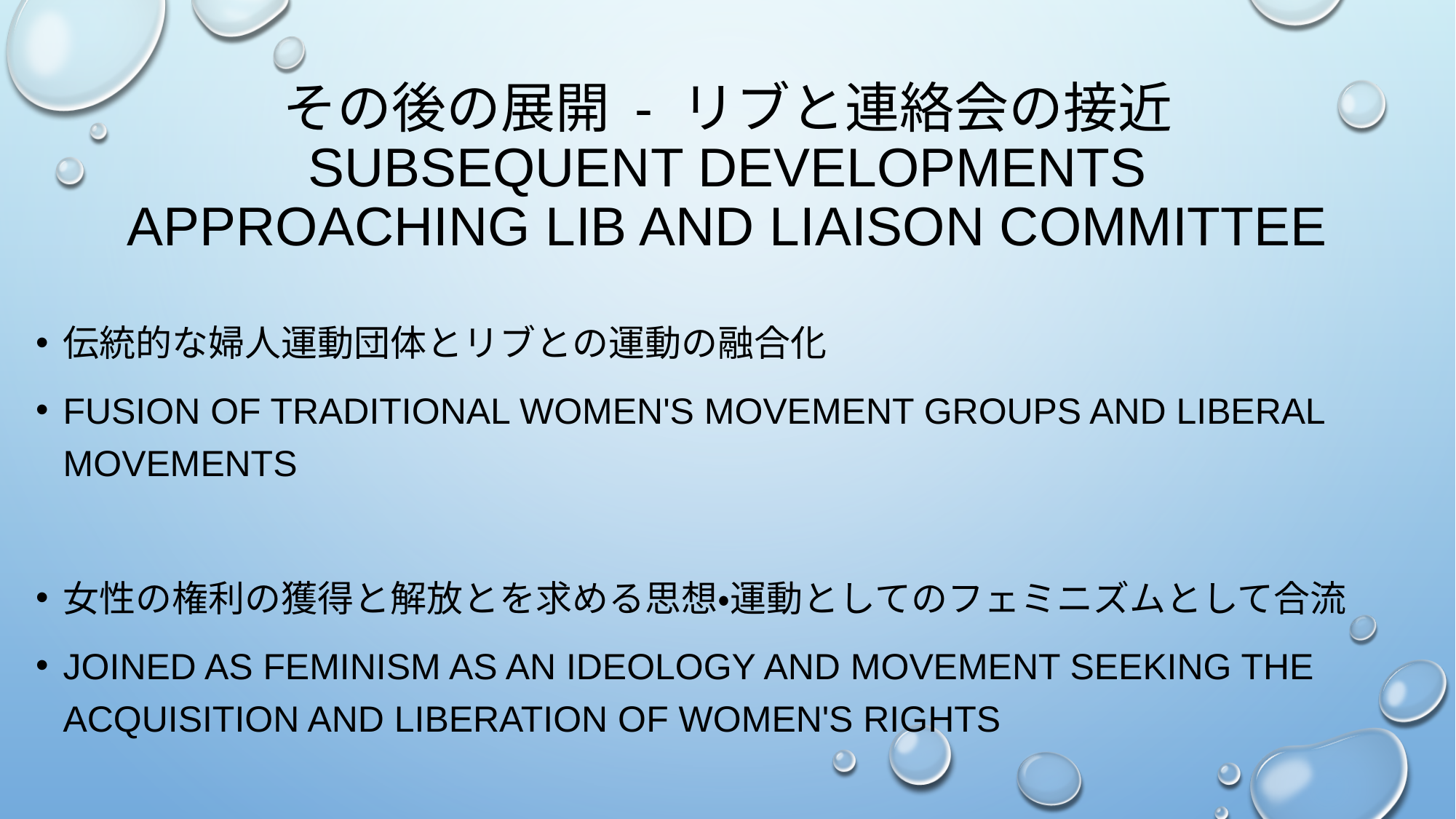

# その後の展開 - リブと連絡会の接近 Subsequent developments Approaching LiB and Liaison Committee
伝統的な婦人運動団体とリブとの運動の融合化
Fusion of traditional women's movement groups and liberal movements

女性の権利の獲得と解放とを求める思想・運動としてのフェミニズムとして合流
Joined as feminism as an ideology and movement seeking the acquisition and liberation of women's rights